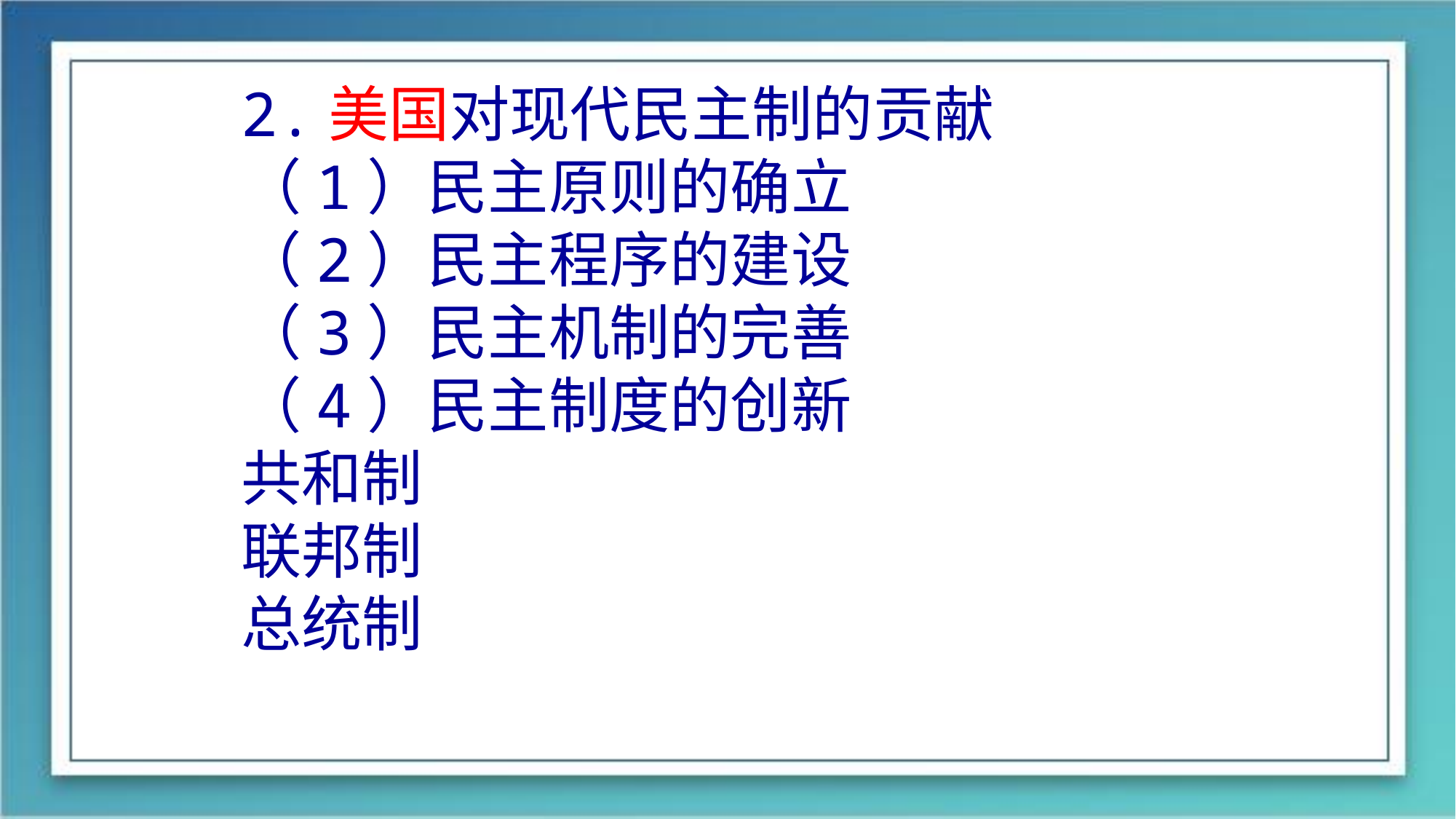

2.美国对现代民主制的贡献
（1）民主原则的确立
（2）民主程序的建设
（3）民主机制的完善
（4）民主制度的创新
共和制
联邦制
总统制